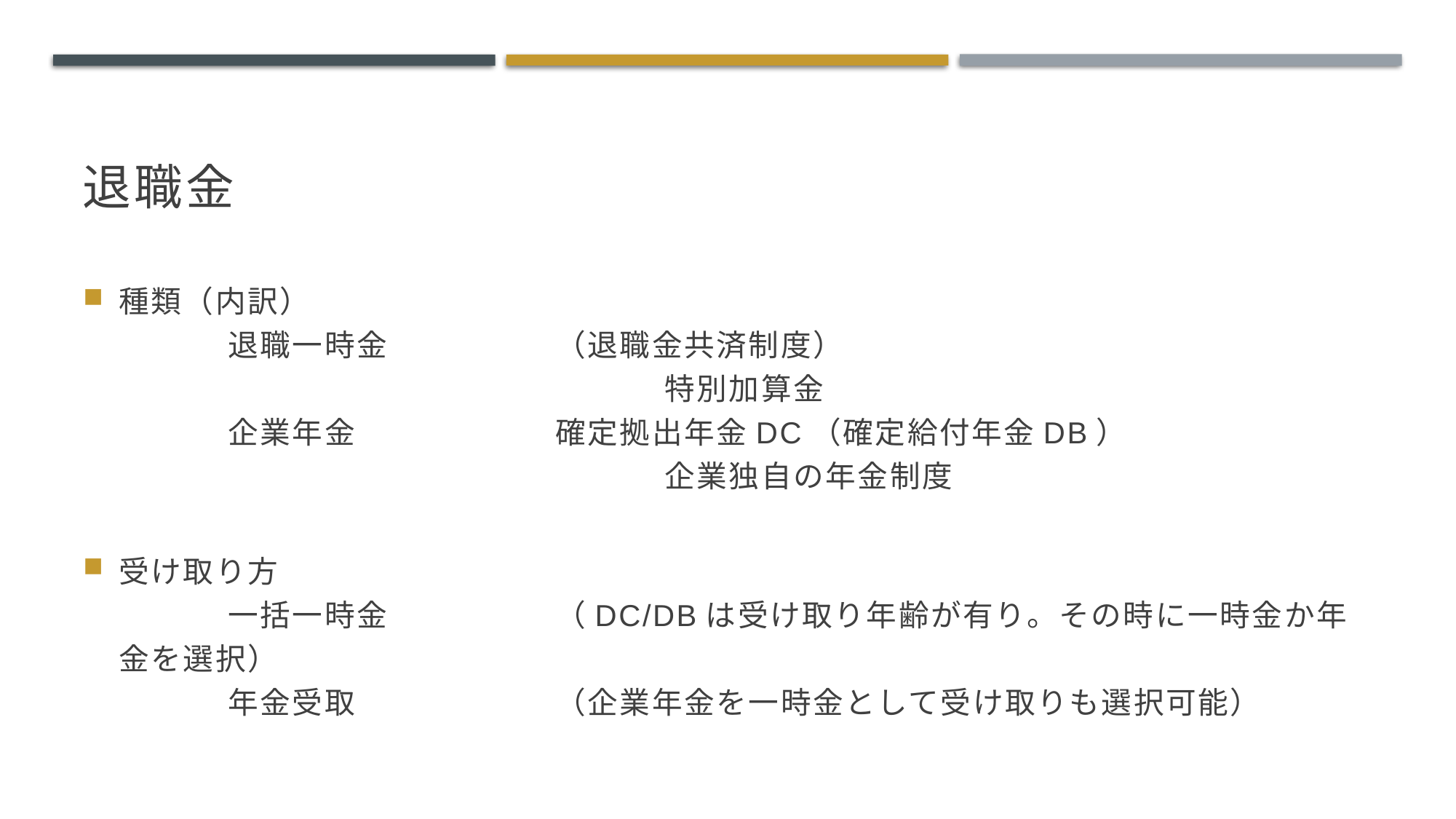

# 退職金
種類（内訳）
	退職一時金		（退職金共済制度）
					特別加算金
	企業年金		確定拠出年金DC（確定給付年金DB）
				　	企業独自の年金制度
受け取り方
	一括一時金		（DC/DBは受け取り年齢が有り。その時に一時金か年金を選択）
	年金受取		（企業年金を一時金として受け取りも選択可能）